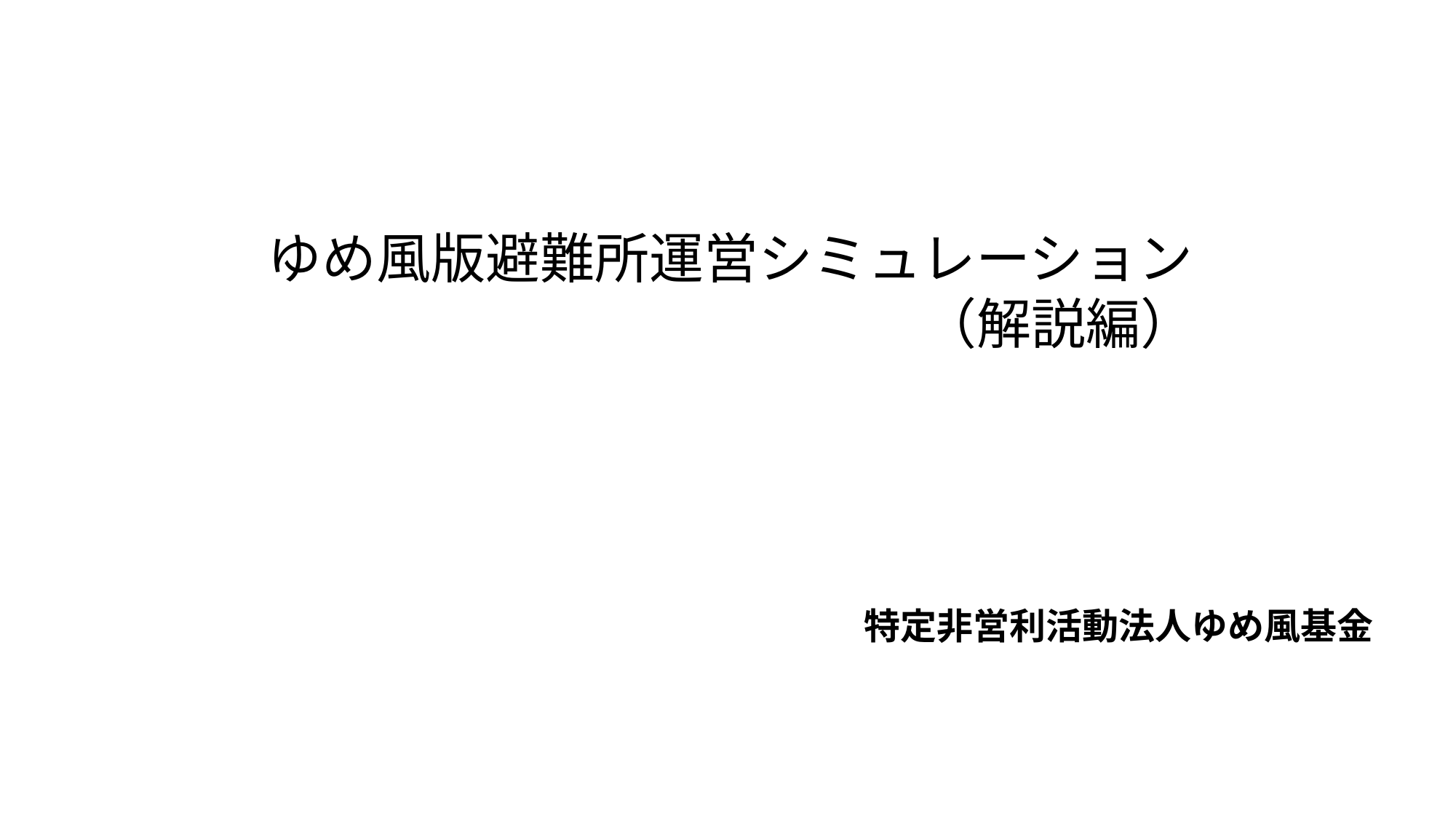

ゆめ風版避難所運営シミュレーション
　　　　　　　　　　　　（解説編）
特定非営利活動法人ゆめ風基金